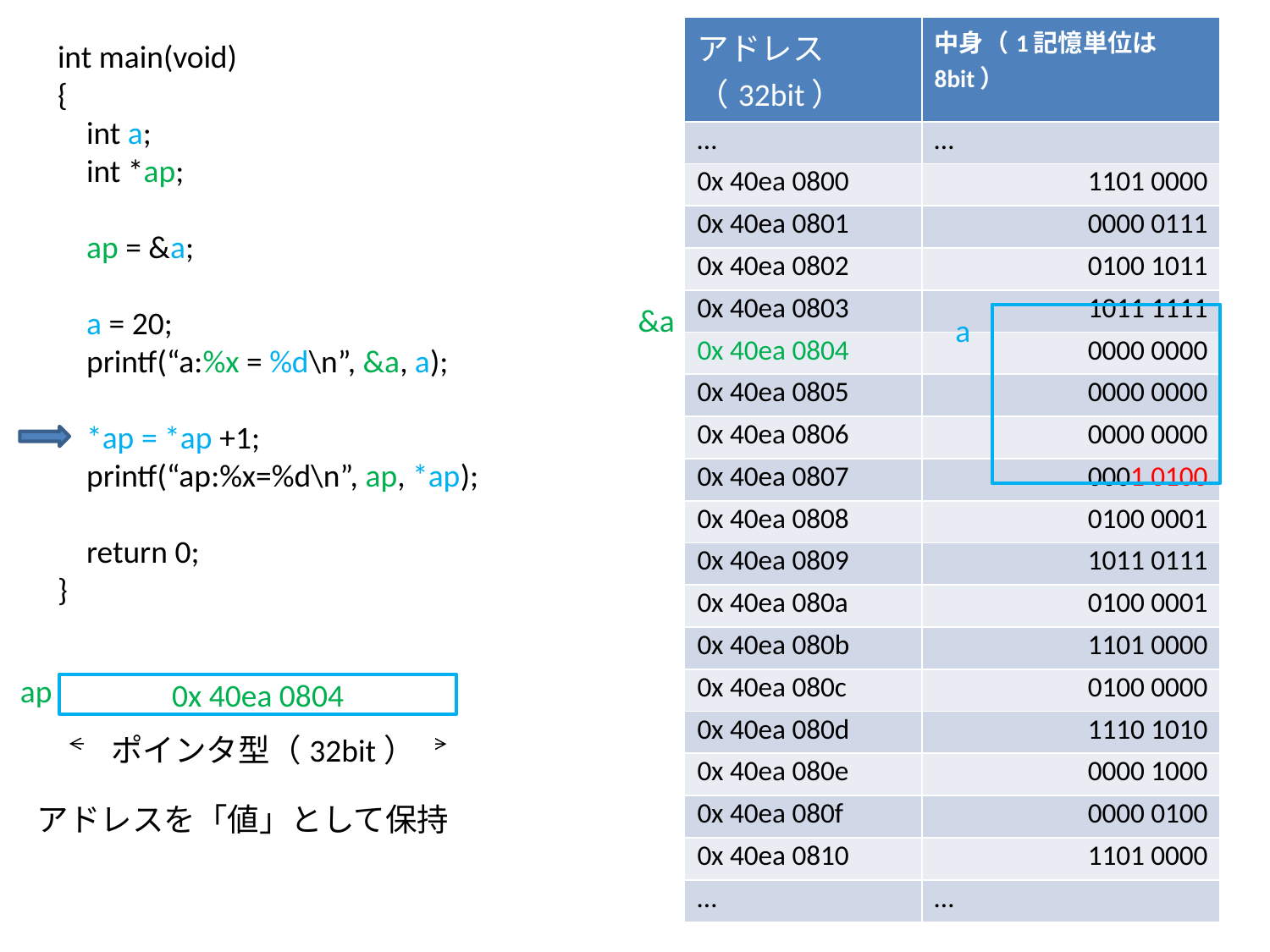

| アドレス（32bit） | 中身（1記憶単位は8bit） |
| --- | --- |
| … | … |
| 0x 40ea 0800 | 1101 0000 |
| 0x 40ea 0801 | 0000 0111 |
| 0x 40ea 0802 | 0100 1011 |
| 0x 40ea 0803 | 1011 1111 |
| 0x 40ea 0804 | 0000 0000 |
| 0x 40ea 0805 | 0000 0000 |
| 0x 40ea 0806 | 0000 0000 |
| 0x 40ea 0807 | 0001 0100 |
| 0x 40ea 0808 | 0100 0001 |
| 0x 40ea 0809 | 1011 0111 |
| 0x 40ea 080a | 0100 0001 |
| 0x 40ea 080b | 1101 0000 |
| 0x 40ea 080c | 0100 0000 |
| 0x 40ea 080d | 1110 1010 |
| 0x 40ea 080e | 0000 1000 |
| 0x 40ea 080f | 0000 0100 |
| 0x 40ea 0810 | 1101 0000 |
| … | … |
int main(void)
{
    int a;
    int *ap;

    ap = &a;

    a = 20;
    printf(“a:%x = %d\n”, &a, a);

    *ap = *ap +1;
    printf(“ap:%x=%d\n”, ap, *ap);

    return 0;
}
&a
a

 ap
0x 40ea 0804
 ポインタ型（32bit）
アドレスを「値」として保持